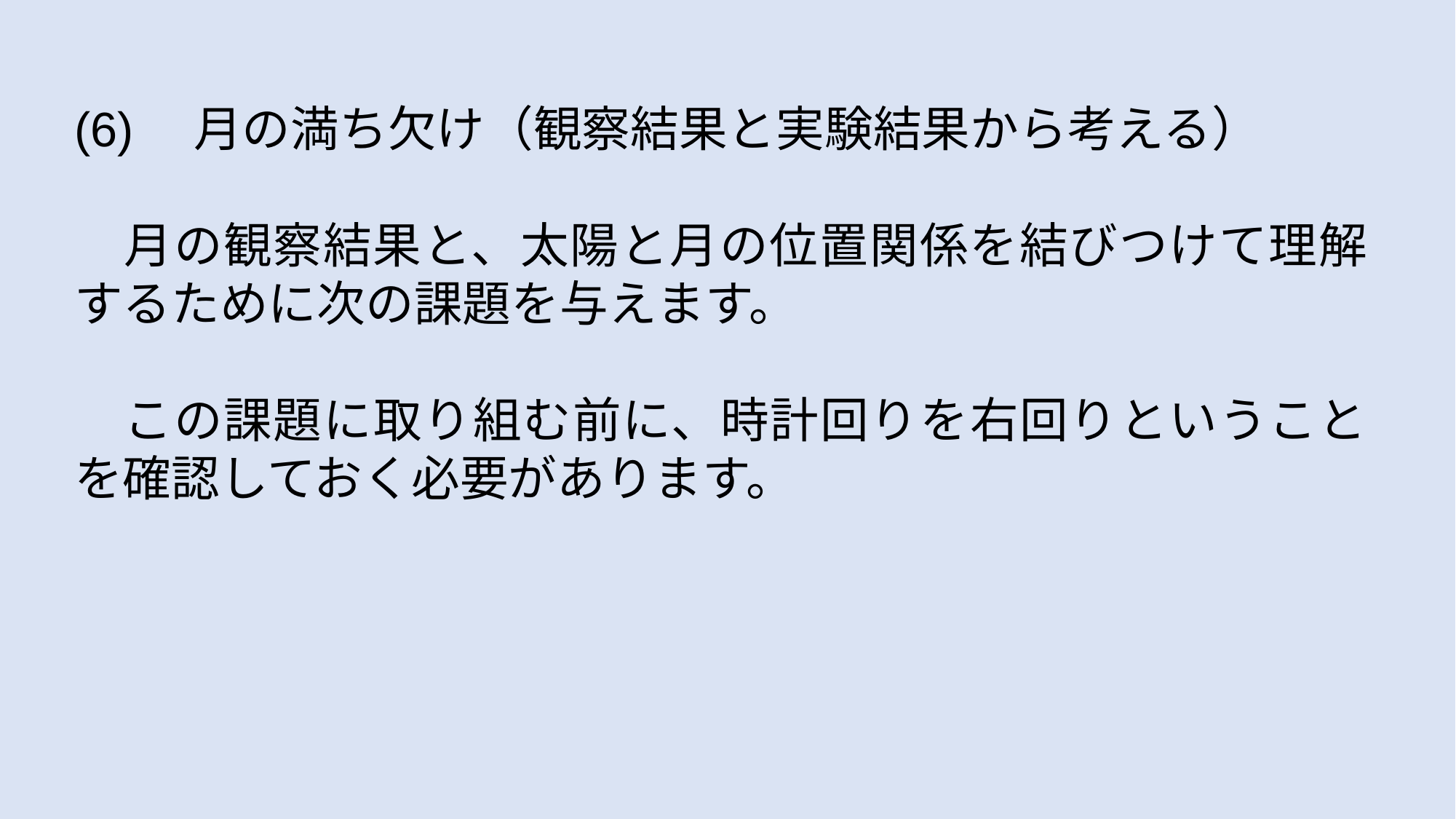

(6)　月の満ち欠け（観察結果と実験結果から考える）

　月の観察結果と、太陽と月の位置関係を結びつけて理解するために次の課題を与えます。

　この課題に取り組む前に、時計回りを右回りということを確認しておく必要があります。